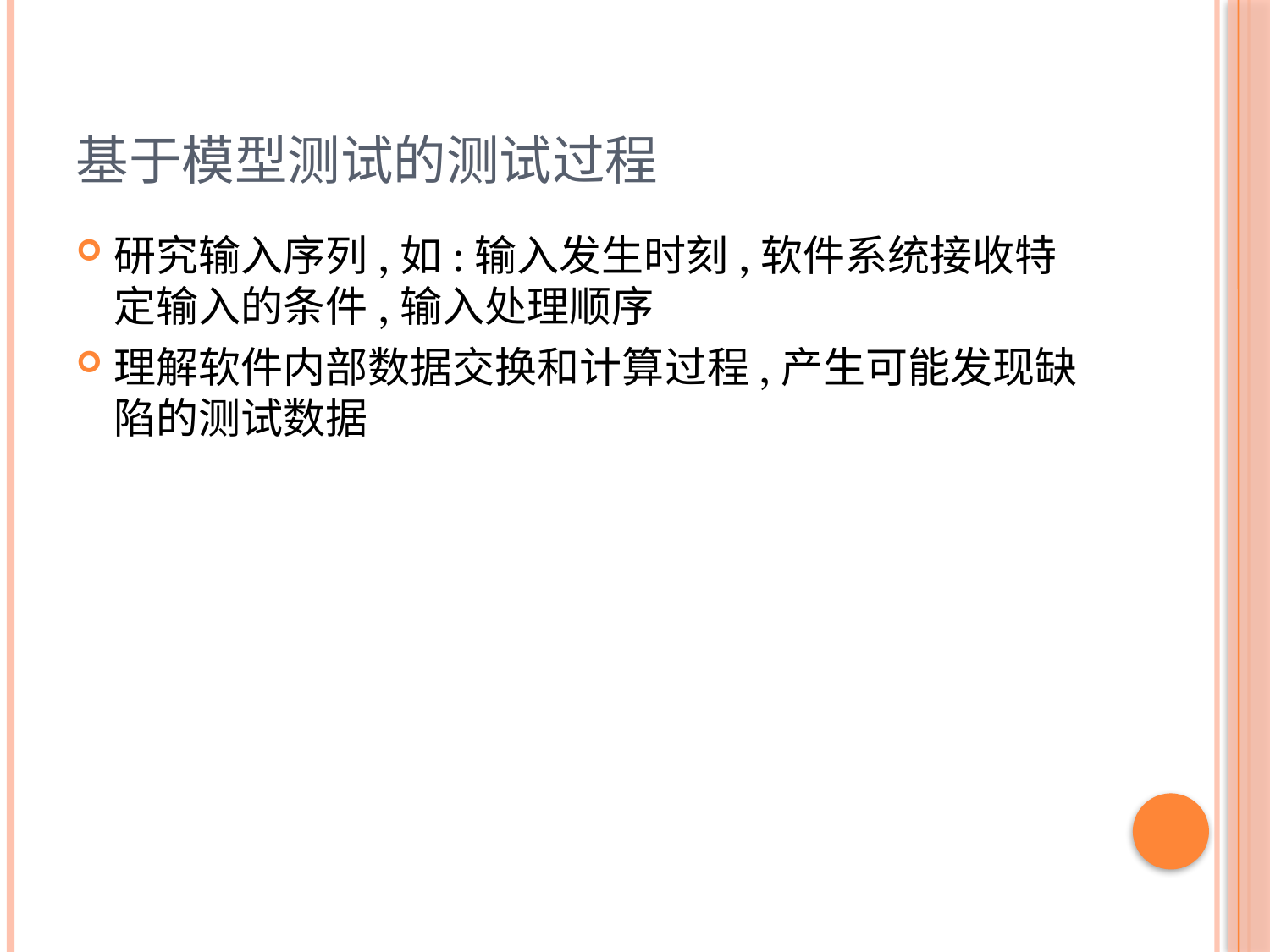

# 基于模型测试的测试过程
研究输入序列,如:输入发生时刻,软件系统接收特定输入的条件,输入处理顺序
理解软件内部数据交换和计算过程,产生可能发现缺陷的测试数据